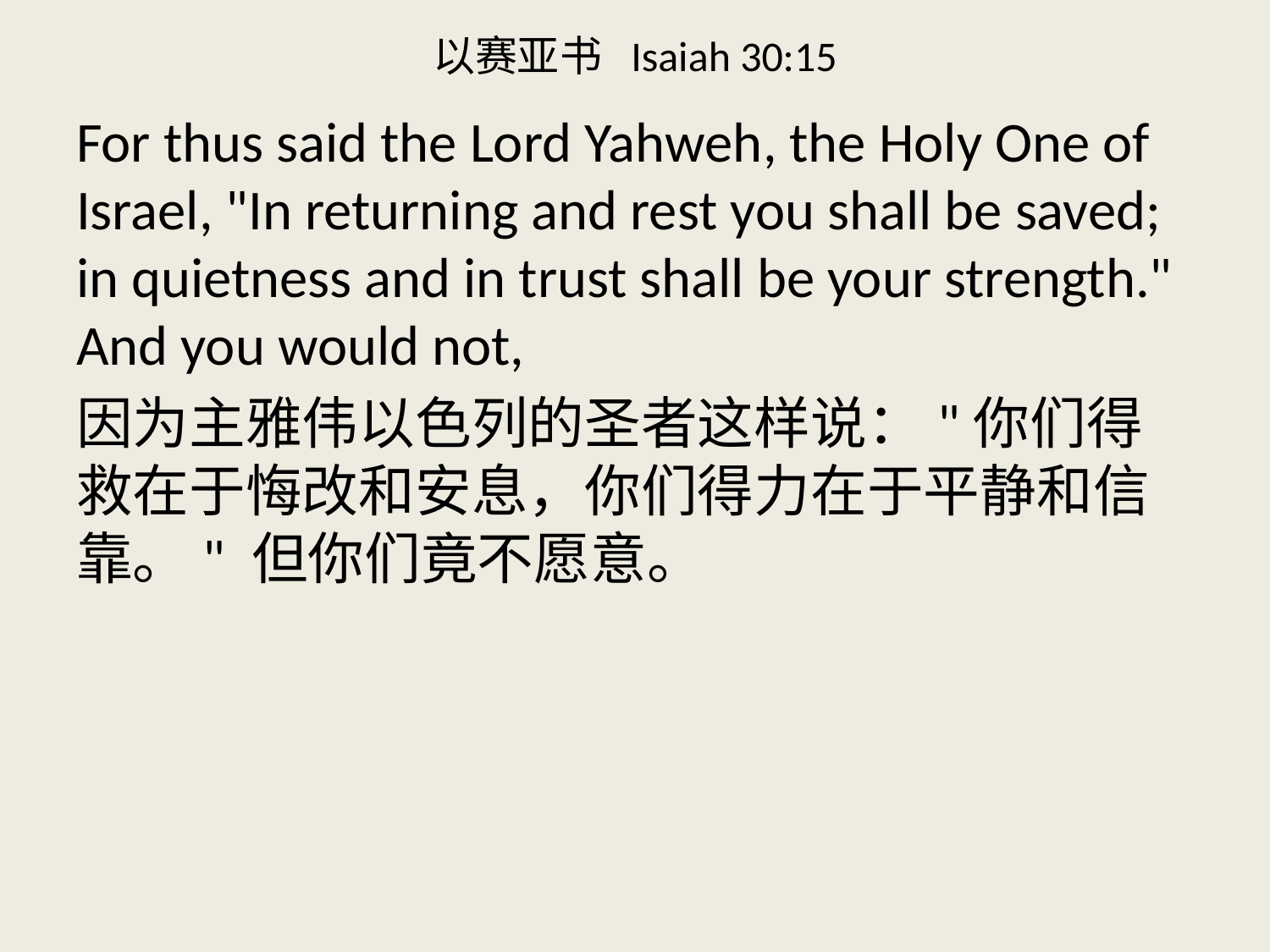

# 以赛亚书  Isaiah 30:15
For thus said the Lord Yahweh, the Holy One of Israel, "In returning and rest you shall be saved; in quietness and in trust shall be your strength." And you would not,
因为主雅伟以色列的圣者这样说："你们得救在于悔改和安息，你们得力在于平静和信靠。" 但你们竟不愿意。